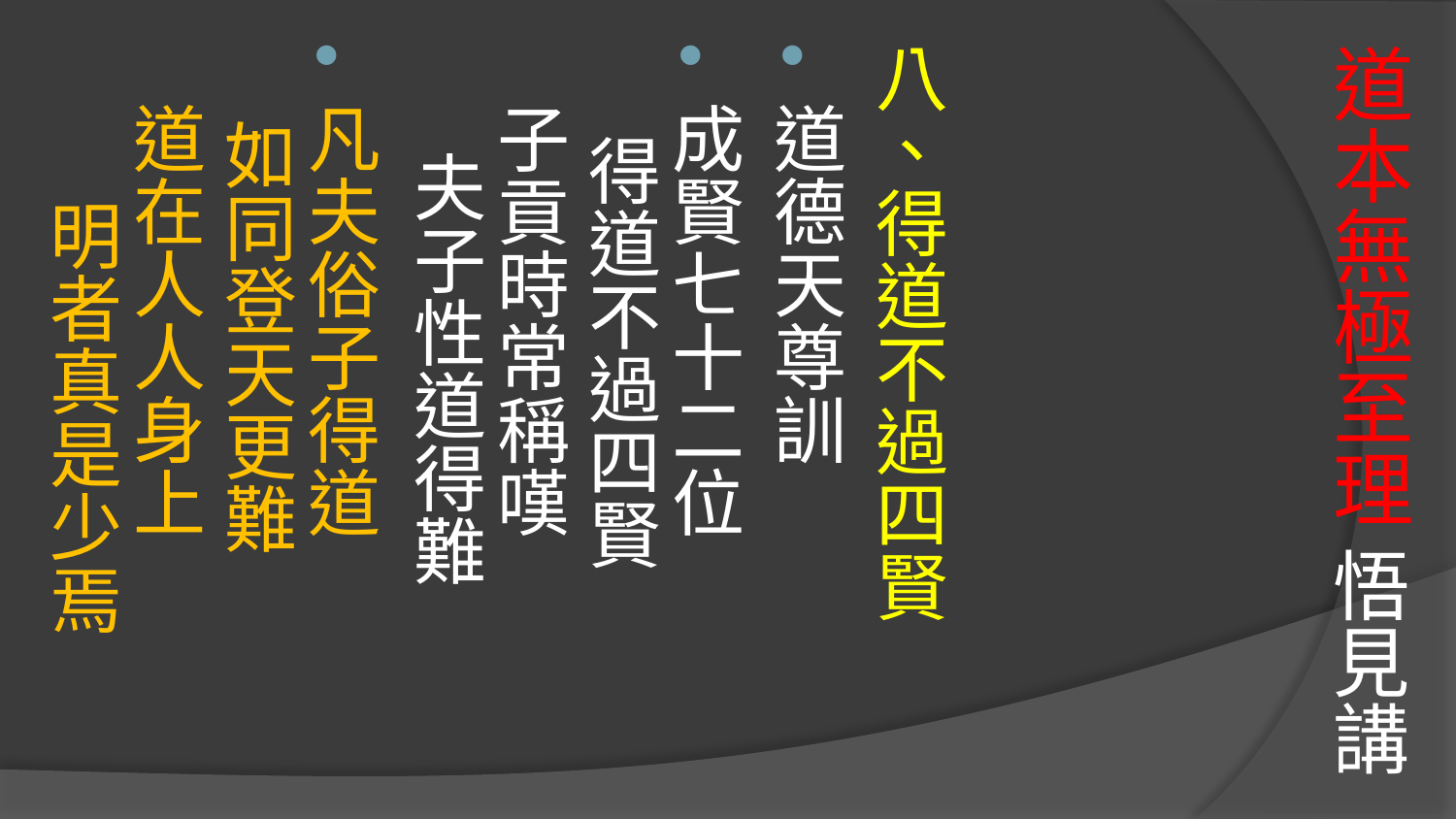

八、得道不過四賢
道德天尊訓
成賢七十二位　             得道不過四賢
子貢時常稱嘆　              夫子性道得難
凡夫俗子得道　            如同登天更難
道在人人身上　                 明者真是少焉
# 道本無極至理 悟見講